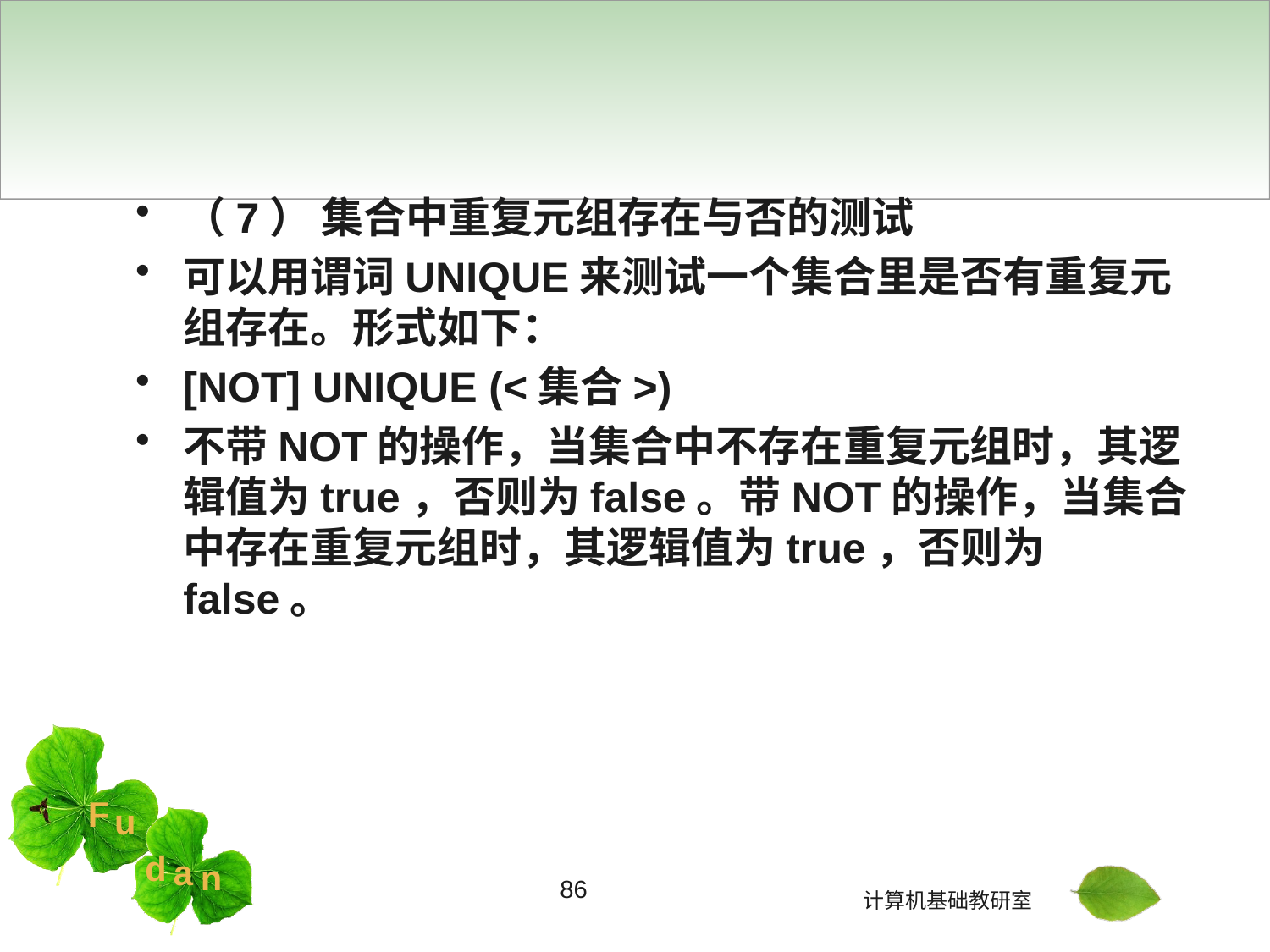

#
（7） 集合中重复元组存在与否的测试
可以用谓词UNIQUE来测试一个集合里是否有重复元组存在。形式如下：
[NOT] UNIQUE (<集合>)
不带NOT的操作，当集合中不存在重复元组时，其逻辑值为true，否则为false。带NOT的操作，当集合中存在重复元组时，其逻辑值为true，否则为false。
86